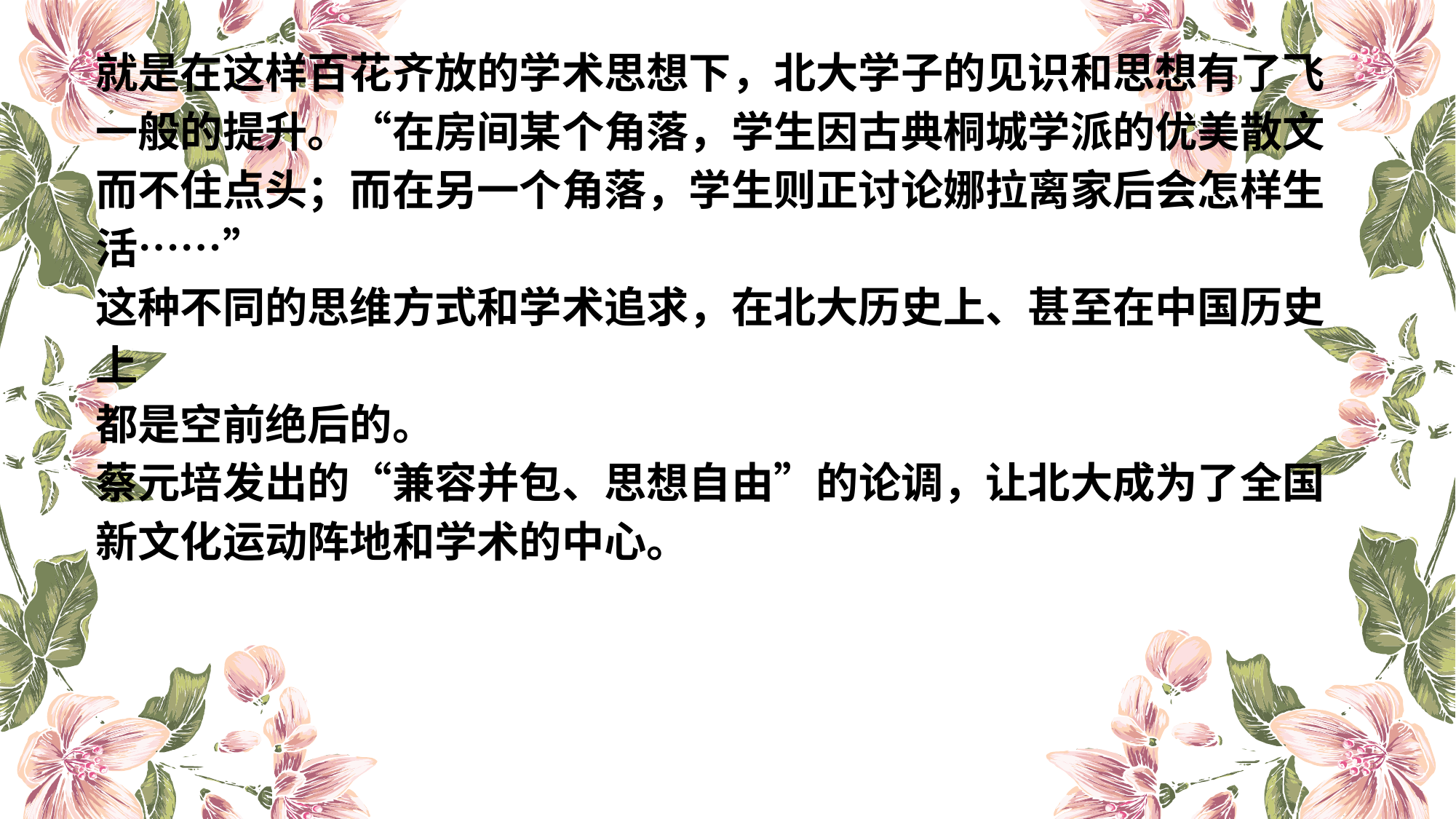

就是在这样百花齐放的学术思想下，北大学子的见识和思想有了飞一般的提升。“在房间某个角落，学生因古典桐城学派的优美散文而不住点头；而在另一个角落，学生则正讨论娜拉离家后会怎样生活……”
这种不同的思维方式和学术追求，在北大历史上、甚至在中国历史上
都是空前绝后的。
蔡元培发出的“兼容并包、思想自由”的论调，让北大成为了全国新文化运动阵地和学术的中心。